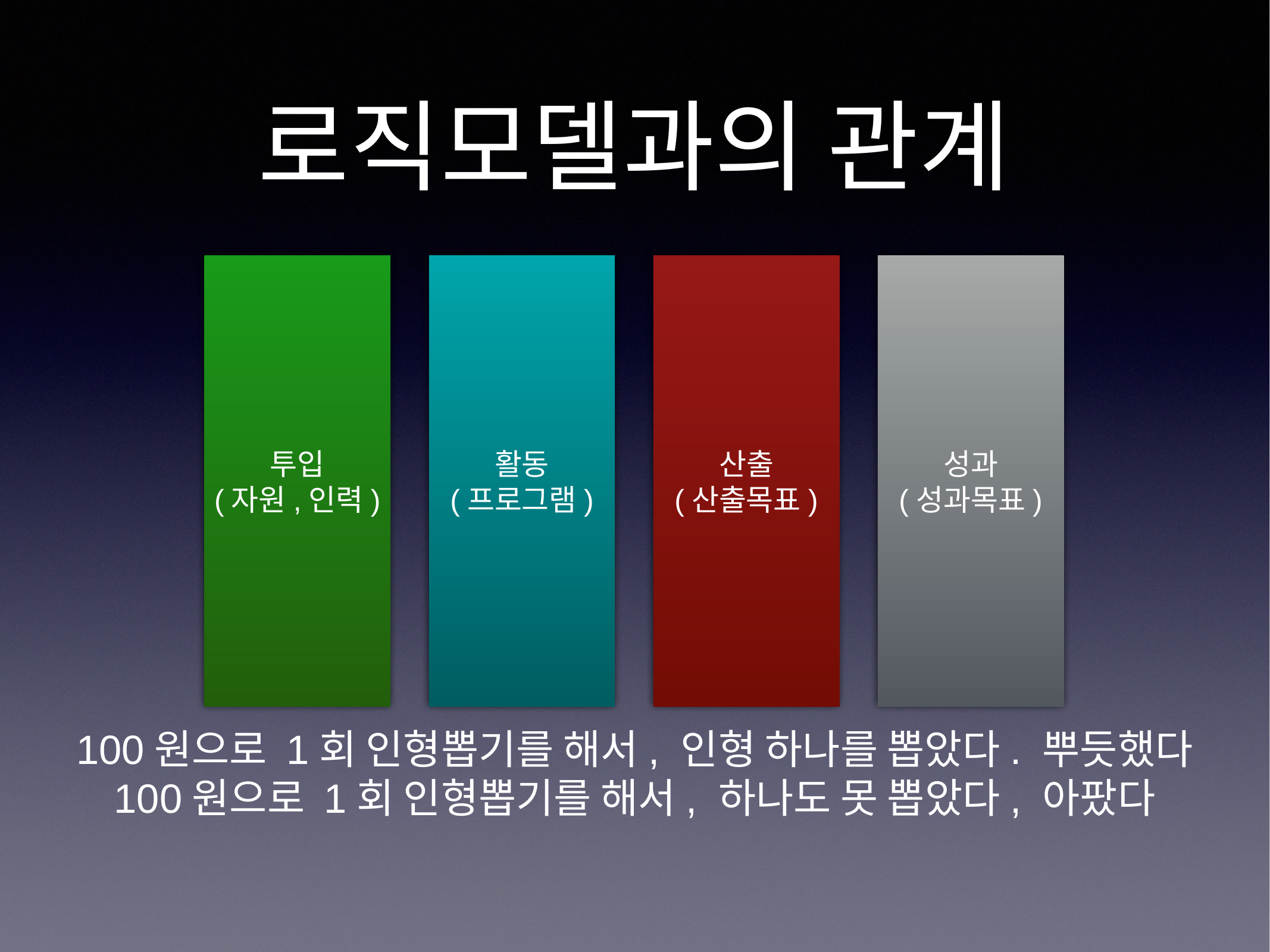

# 로직모델과의 관계
투입
(자원,인력)
활동
(프로그램)
산출
(산출목표)
성과
(성과목표)
100원으로 1회 인형뽑기를 해서, 인형 하나를 뽑았다. 뿌듯했다
100원으로 1회 인형뽑기를 해서, 하나도 못 뽑았다, 아팠다